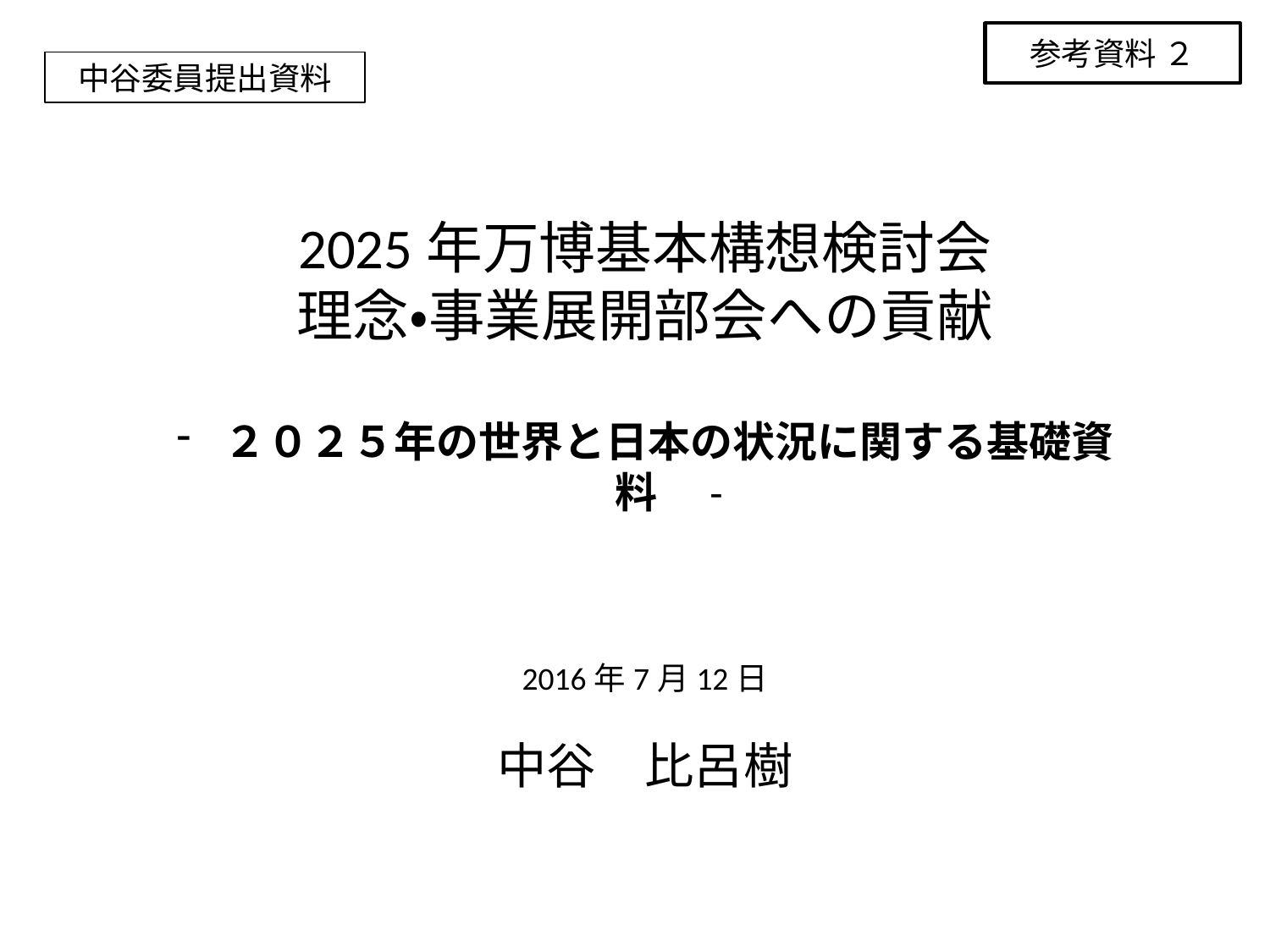

参考資料 ２
中谷委員提出資料
2025年万博基本構想検討会
理念・事業展開部会への貢献

２０２５年の世界と日本の状況に関する基礎資料　-

2016年7月12日

中谷　比呂樹